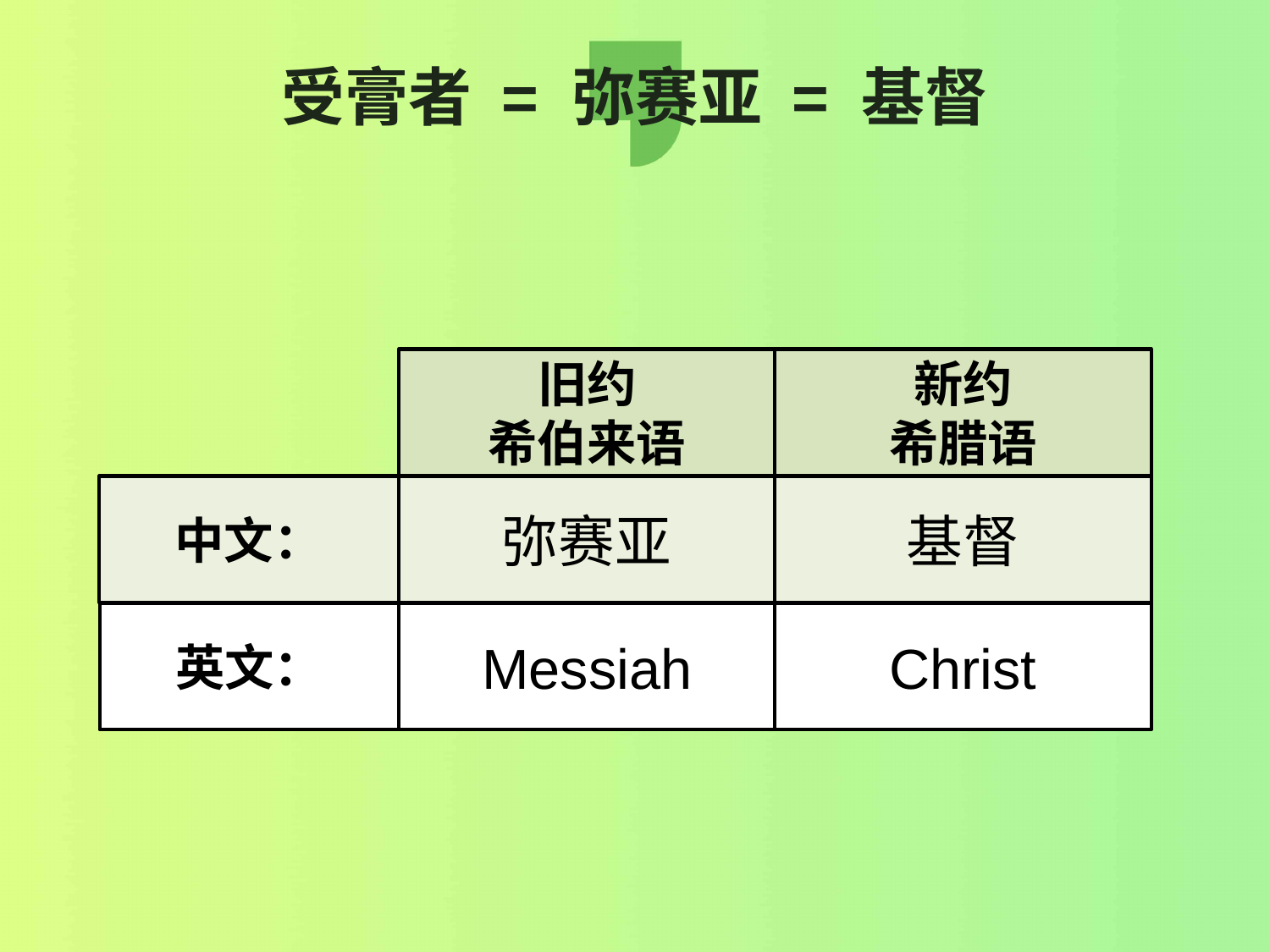

# 受膏者 = 弥赛亚 = 基督

旧约
希伯来语
新约
希腊语
中文：
弥赛亚
基督
英文：
Messiah
Christ